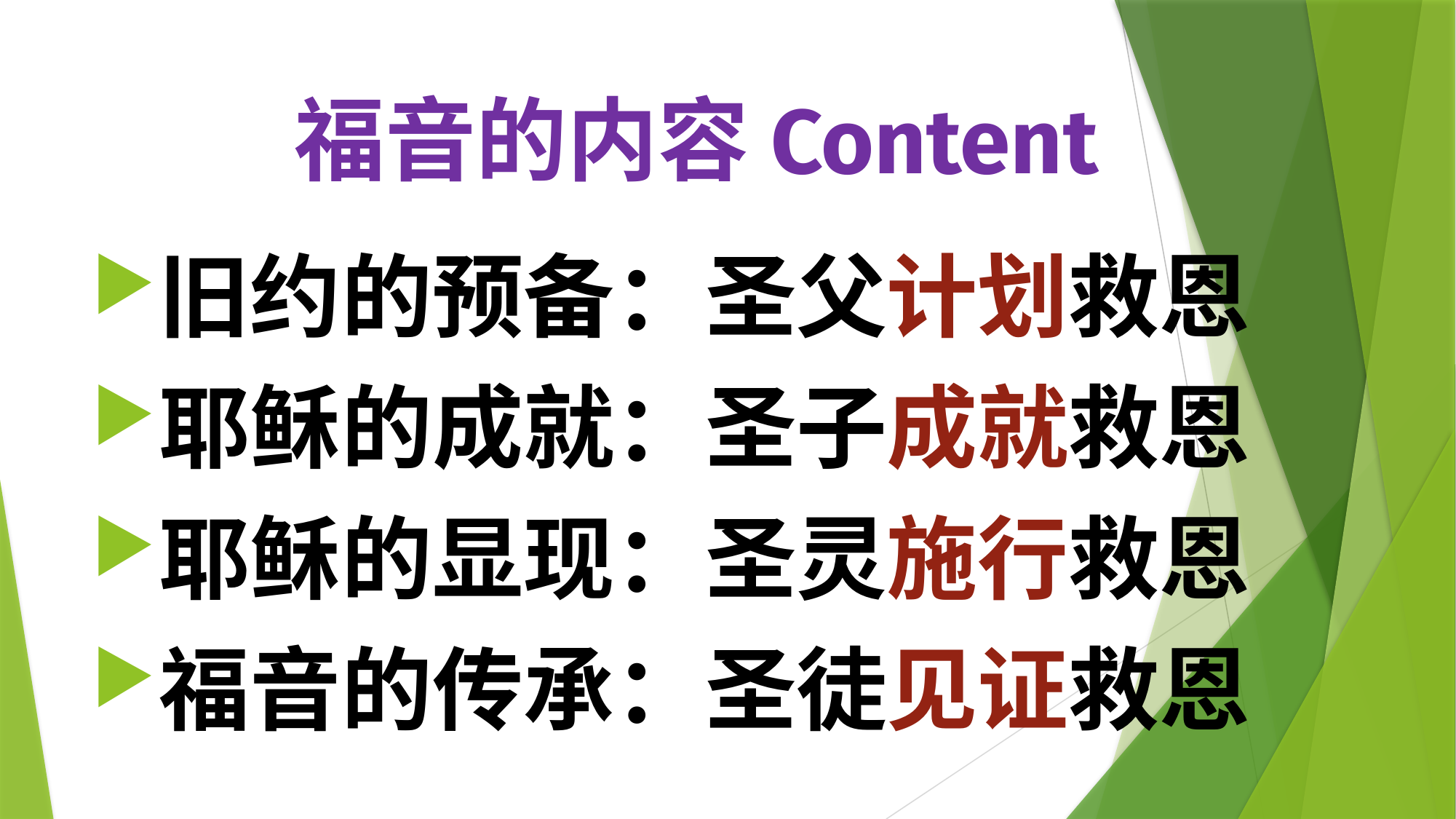

# 福音的内容Content
旧约的预备：圣父计划救恩
耶稣的成就：圣子成就救恩
耶稣的显现：圣灵施行救恩
福音的传承：圣徒见证救恩